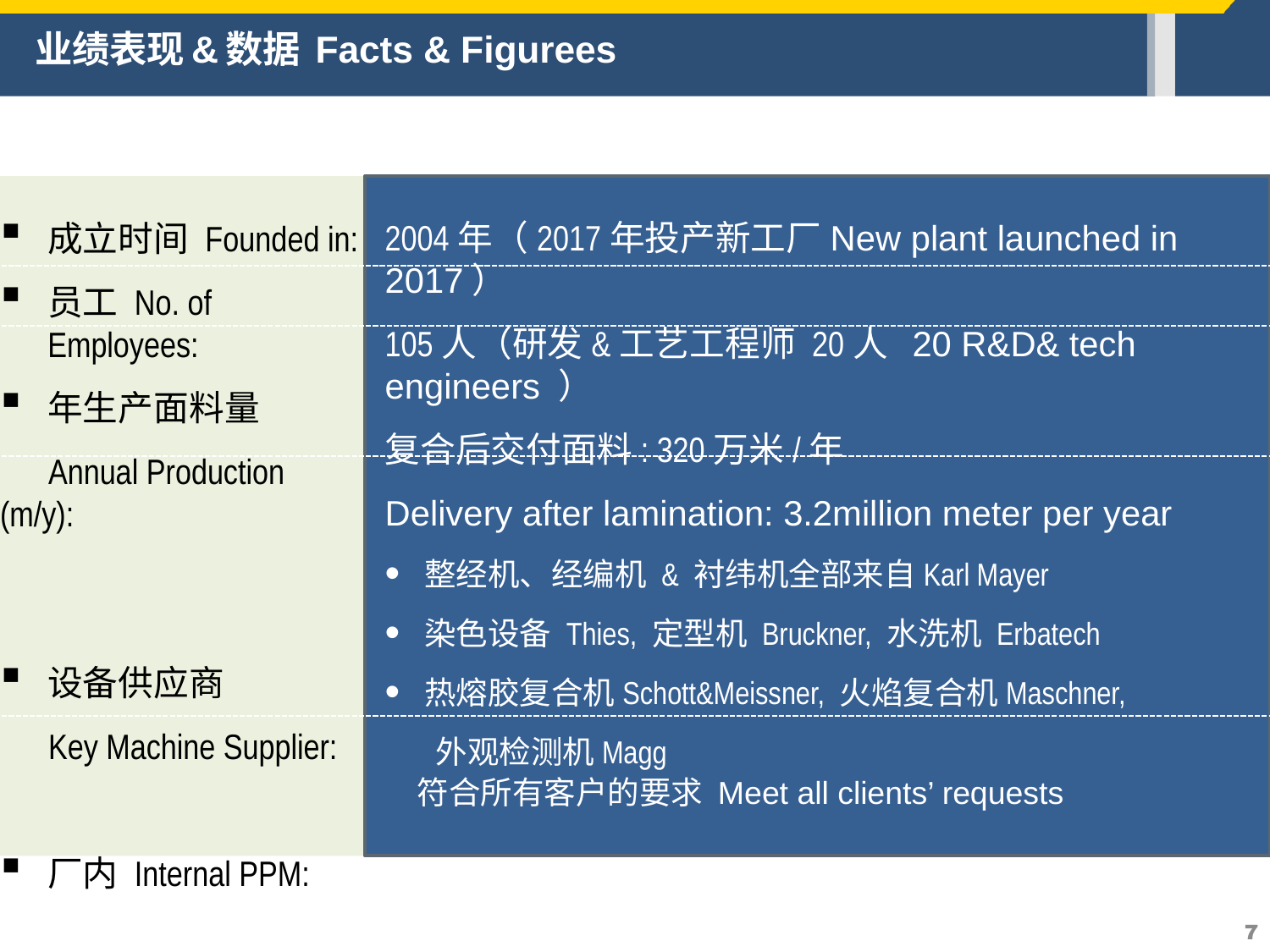

# 业绩表现&数据 Facts & Figurees

2004年（2017年投产新工厂New plant launched in 2017）
105人（研发&工艺工程师 20人  20 R&D& tech engineers ）
复合后交付面料: 320万米/年
Delivery after lamination: 3.2million meter per year
整经机、经编机 & 衬纬机全部来自Karl Mayer
染色设备 Thies, 定型机 Bruckner, 水洗机 Erbatech
热熔胶复合机Schott&Meissner, 火焰复合机Maschner,
      外观检测机Magg

成立时间 Founded in:
员工 No. of Employees:
年生产面料量
      Annual Production (m/y):

设备供应商
      Key Machine Supplier:

厂内 Internal PPM:

符合所有客户的要求 Meet all clients’ requests
7